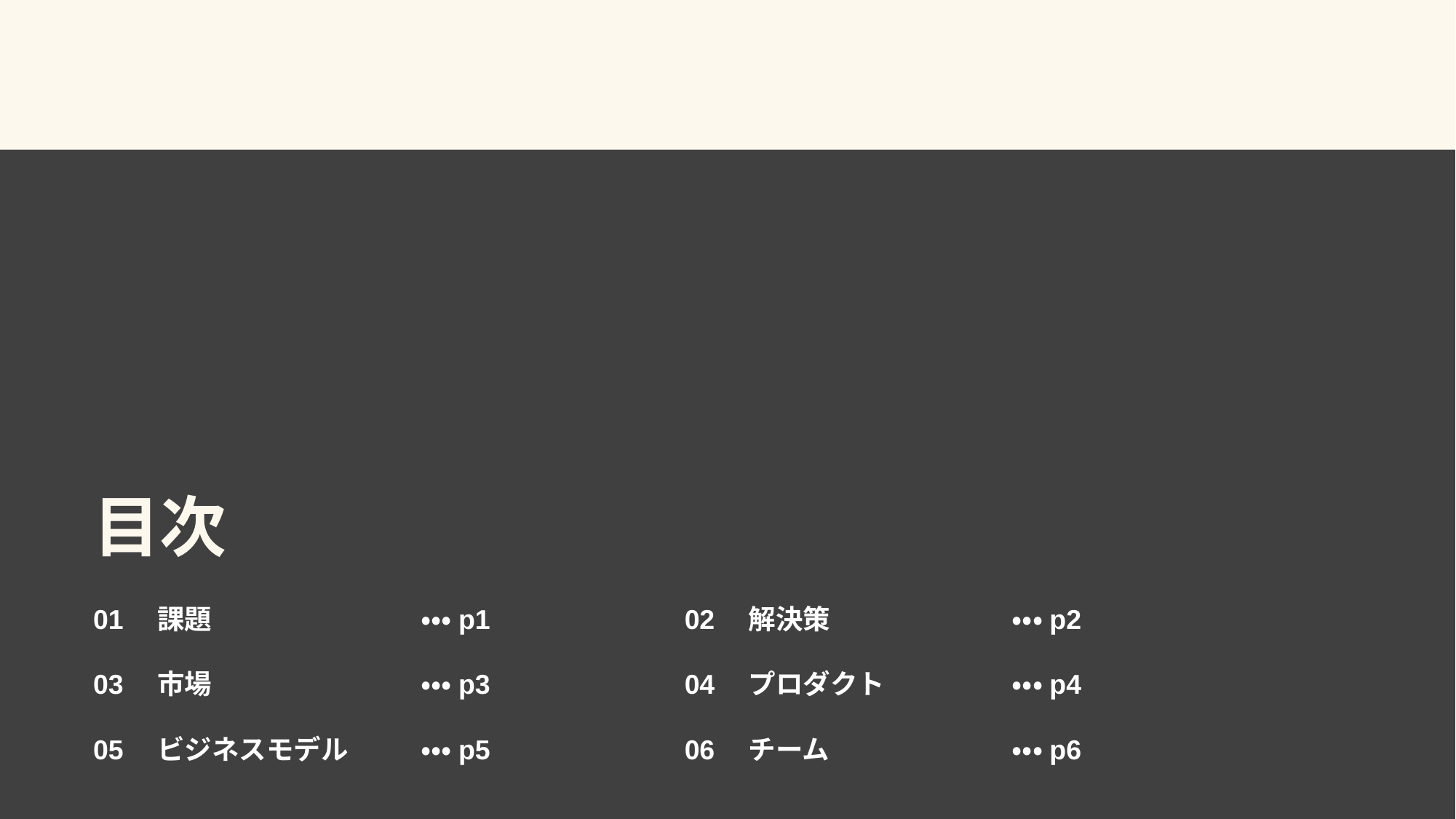

目次
01　課題		・・・p1
02　解決策		・・・p2
03　市場		・・・p3
04　プロダクト		・・・p4
05　ビジネスモデル	・・・p5
06　チーム		・・・p6